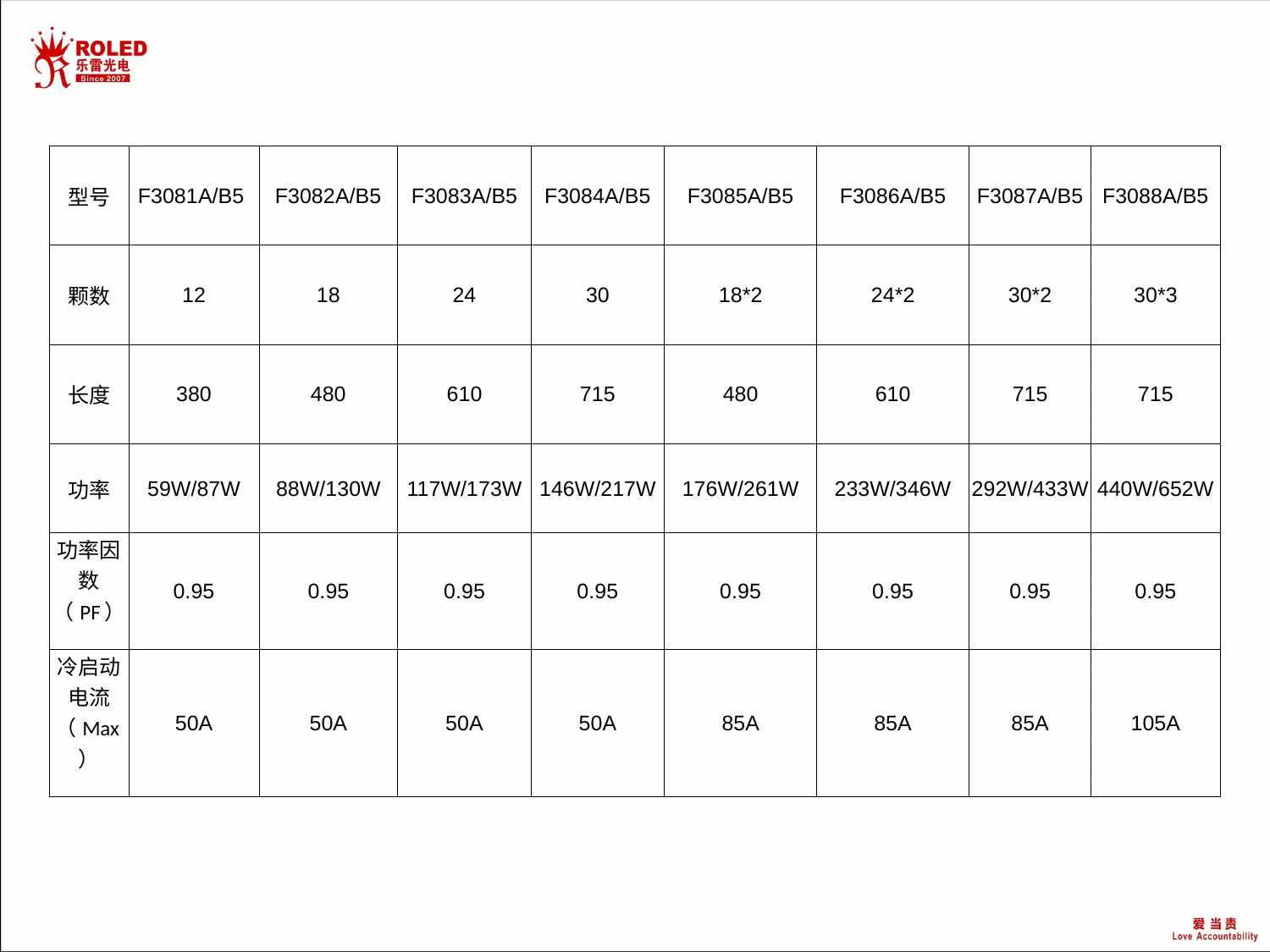

| 型号 | F3081A/B5 | F3082A/B5 | F3083A/B5 | F3084A/B5 | F3085A/B5 | F3086A/B5 | F3087A/B5 | F3088A/B5 |
| --- | --- | --- | --- | --- | --- | --- | --- | --- |
| 颗数 | 12 | 18 | 24 | 30 | 18\*2 | 24\*2 | 30\*2 | 30\*3 |
| 长度 | 380 | 480 | 610 | 715 | 480 | 610 | 715 | 715 |
| 功率 | 59W/87W | 88W/130W | 117W/173W | 146W/217W | 176W/261W | 233W/346W | 292W/433W | 440W/652W |
| 功率因数（PF） | 0.95 | 0.95 | 0.95 | 0.95 | 0.95 | 0.95 | 0.95 | 0.95 |
| 冷启动电流（Max） | 50A | 50A | 50A | 50A | 85A | 85A | 85A | 105A |